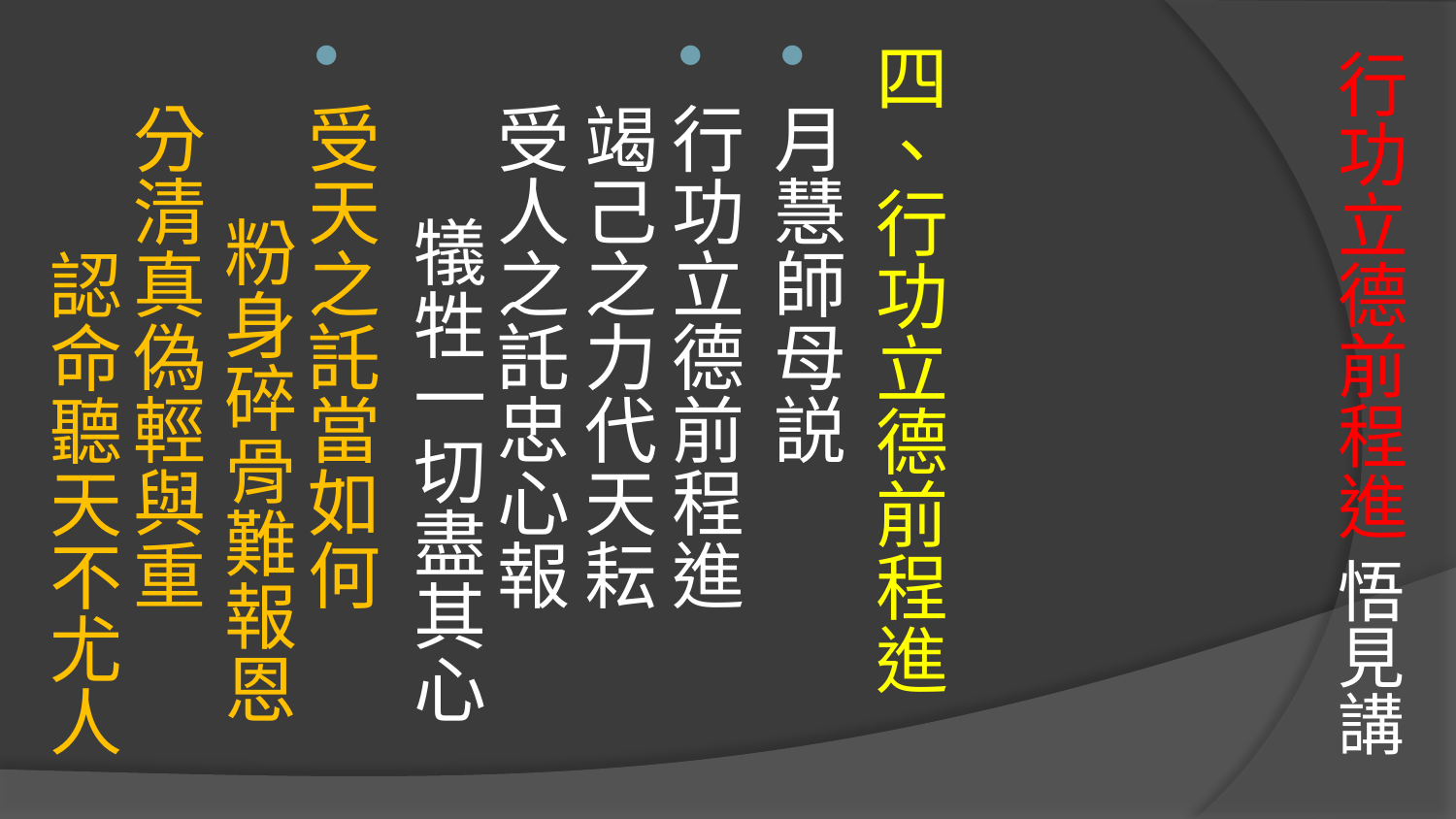

# 行功立德前程進 悟見講
四、行功立德前程進
月慧師母説
行功立德前程進          竭己之力代天耘
受人之託忠心報　              犠牲一切盡其心
受天之託當如何　              粉身碎骨難報恩 
分清真偽輕與重　                認命聽天不尤人